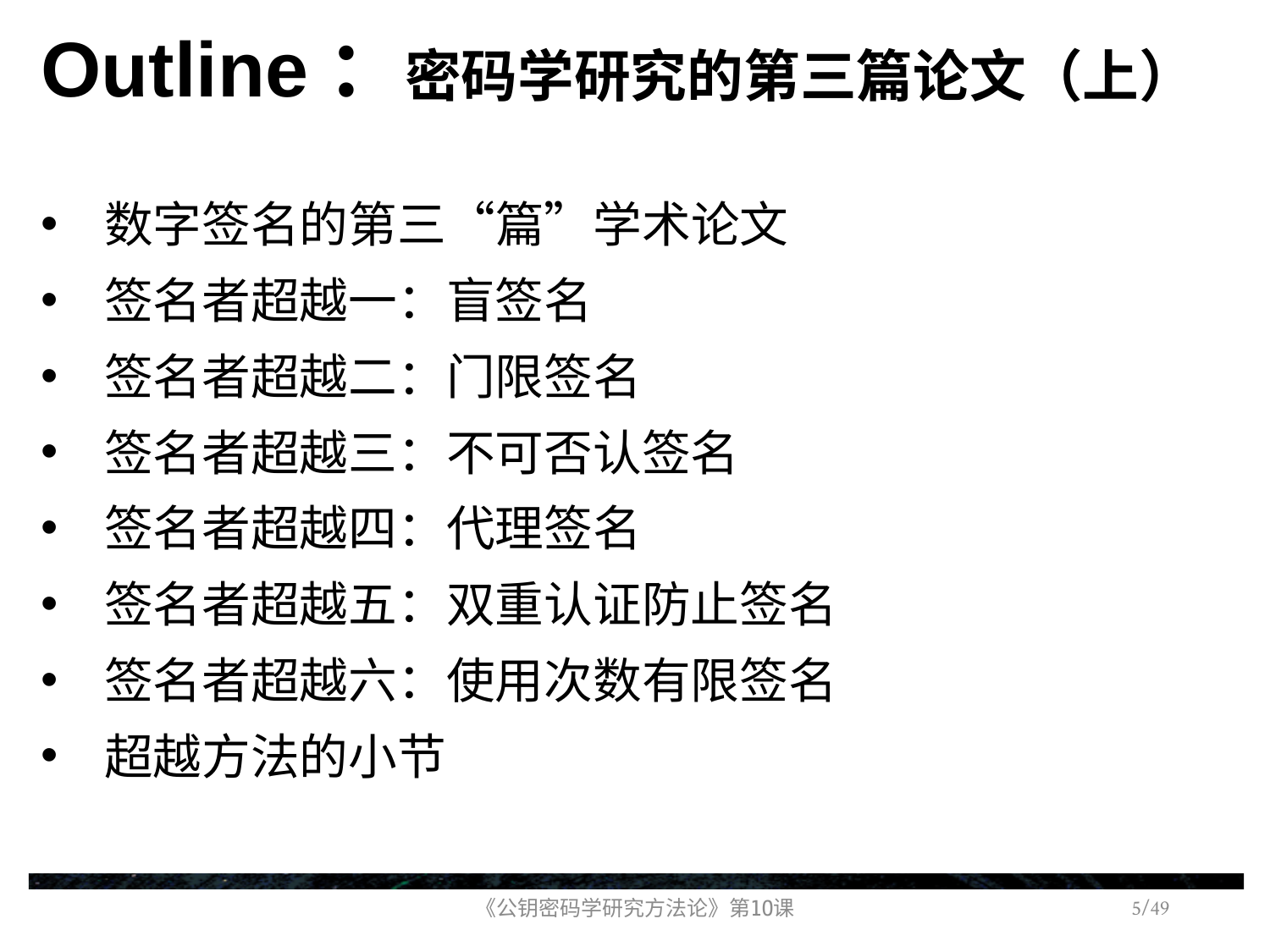

# Outline：密码学研究的第三篇论文（上）
数字签名的第三“篇”学术论文
签名者超越一：盲签名
签名者超越二：门限签名
签名者超越三：不可否认签名
签名者超越四：代理签名
签名者超越五：双重认证防止签名
签名者超越六：使用次数有限签名
超越方法的小节
《公钥密码学研究方法论》第10课
5/49